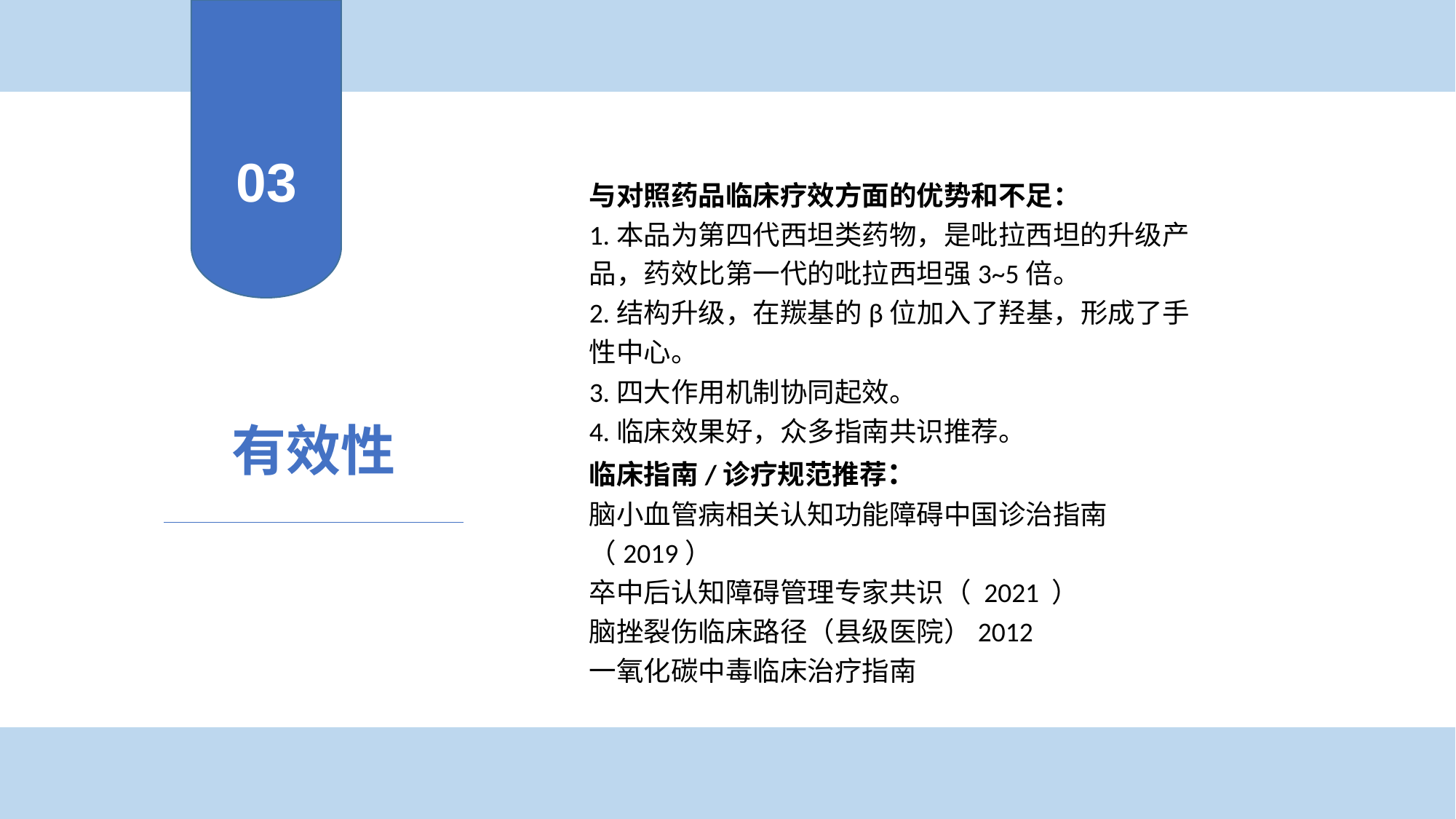

03

与对照药品临床疗效方面的优势和不足：
1.本品为第四代西坦类药物，是吡拉西坦的升级产品，药效比第一代的吡拉西坦强3~5倍。
2.结构升级，在羰基的β位加入了羟基，形成了手性中心。
3.四大作用机制协同起效。
4.临床效果好，众多指南共识推荐。
临床指南/诊疗规范推荐：
脑小血管病相关认知功能障碍中国诊治指南（2019）
卒中后认知障碍管理专家共识（ 2021 ）
脑挫裂伤临床路径（县级医院）2012
一氧化碳中毒临床治疗指南
有效性